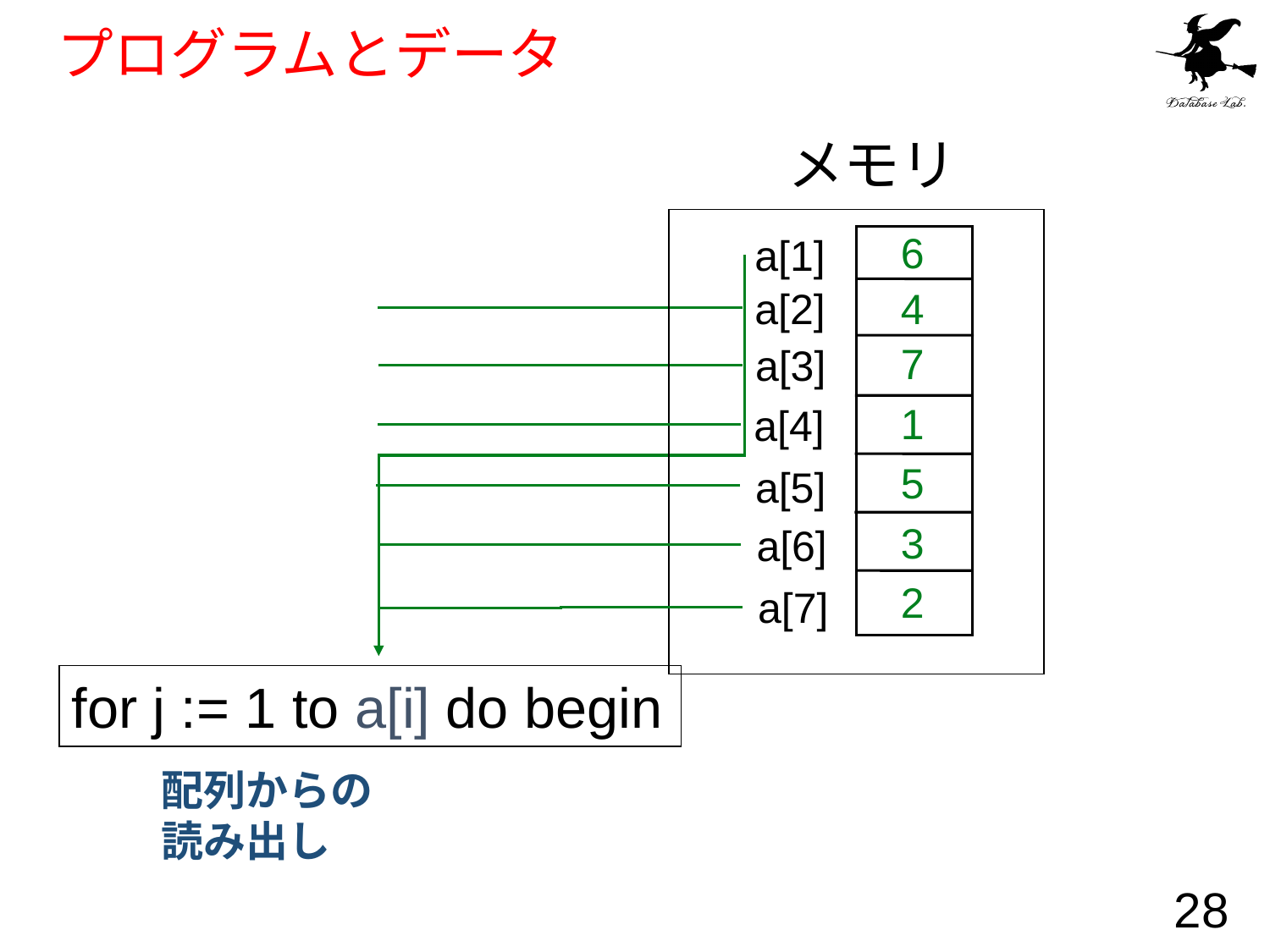

# プログラムとデータ
メモリ

6
a[1]

a[2]
4

7

a[3]

1
a[4]

5

a[5]
3

a[6]
2

a[7]
for j := 1 to a[i] do begin
配列からの
読み出し
28